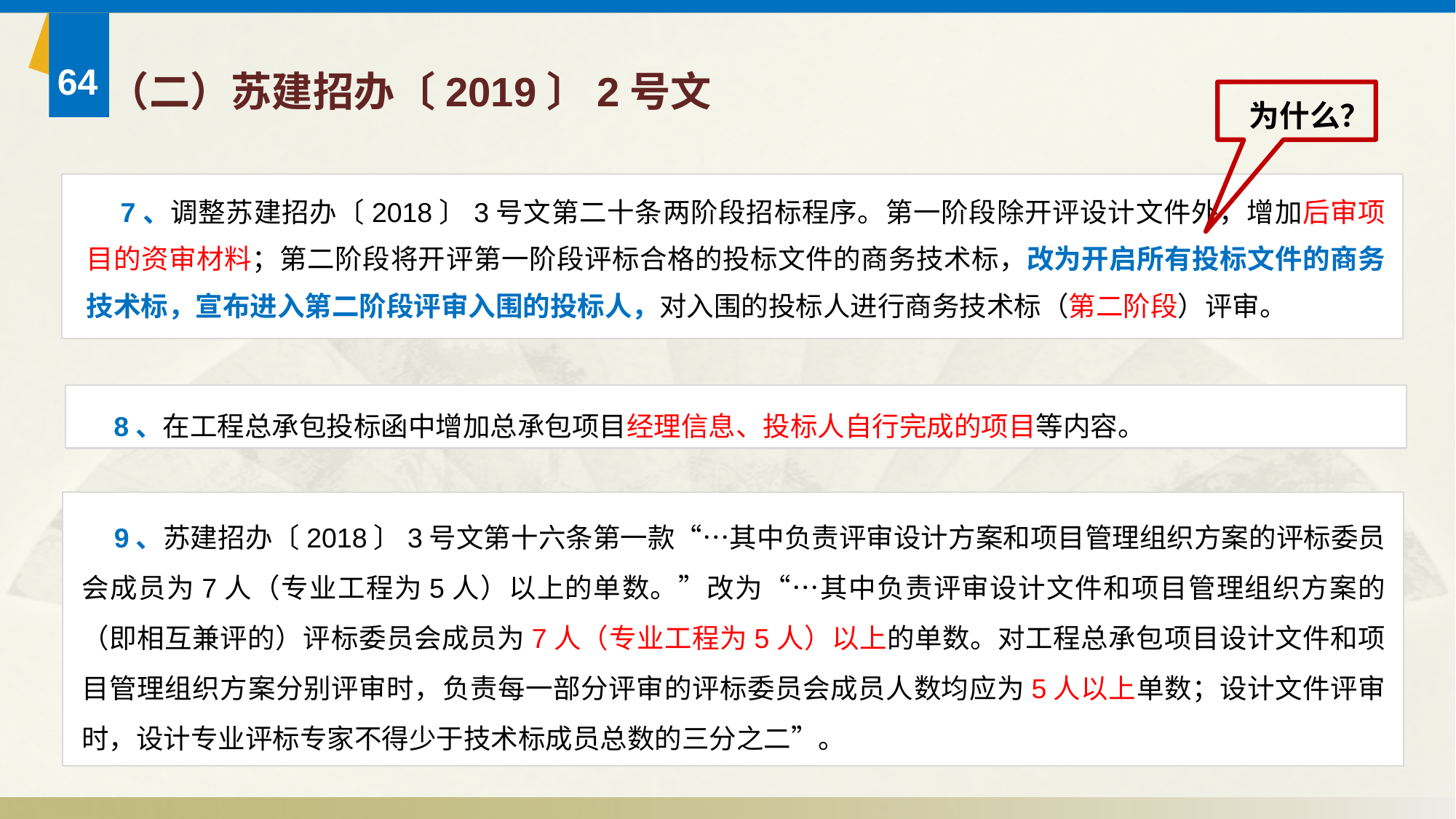

（二）苏建招办〔2019〕2号文

为什么？

    7、调整苏建招办〔2018〕3号文第二十条两阶段招标程序。第一阶段除开评设计文件外，增加后审项目的资审材料；第二阶段将开评第一阶段评标合格的投标文件的商务技术标，改为开启所有投标文件的商务技术标，宣布进入第二阶段评审入围的投标人，对入围的投标人进行商务技术标（第二阶段）评审。

    8、在工程总承包投标函中增加总承包项目经理信息、投标人自行完成的项目等内容。
（九十）将苏建招办〔2018〕4号文附件2和附件3《标准工程总承包招标文件》第八章投标文件格式中，投标函增加总承包项目经理信息、投标人自行完成的项目等内容。
    9、苏建招办〔2018〕3号文第十六条第一款“…其中负责评审设计方案和项目管理组织方案的评标委员会成员为7人（专业工程为5人）以上的单数。”改为“…其中负责评审设计文件和项目管理组织方案的（即相互兼评的）评标委员会成员为7人（专业工程为5人）以上的单数。对工程总承包项目设计文件和项目管理组织方案分别评审时，负责每一部分评审的评标委员会成员人数均应为5人以上单数；设计文件评审时，设计专业评标专家不得少于技术标成员总数的三分之二”。